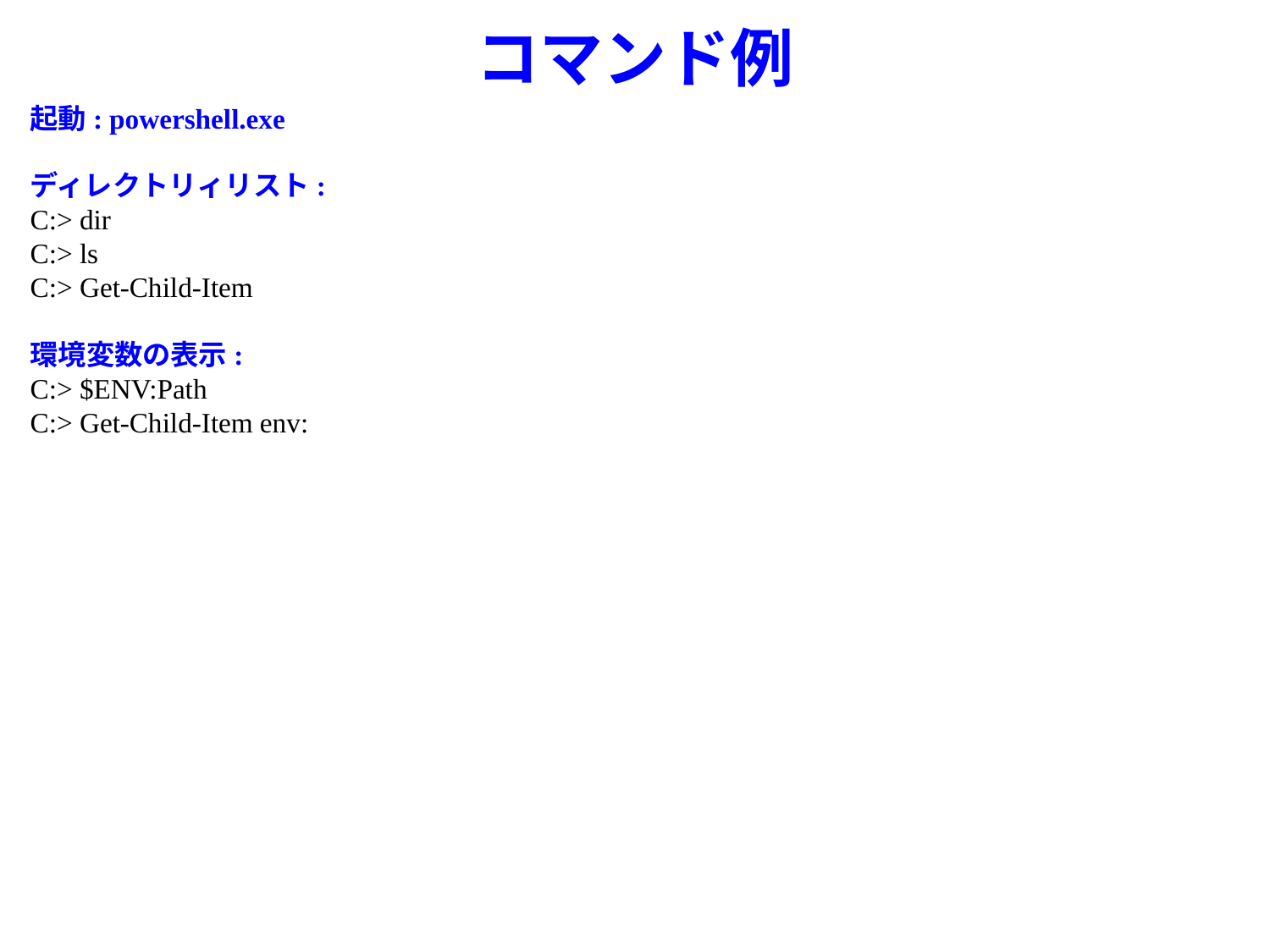

# コマンド例
起動: powershell.exe

ディレクトリィリスト:
C:> dir
C:> ls
C:> Get-Child-Item

環境変数の表示:
C:> $ENV:Path
C:> Get-Child-Item env: